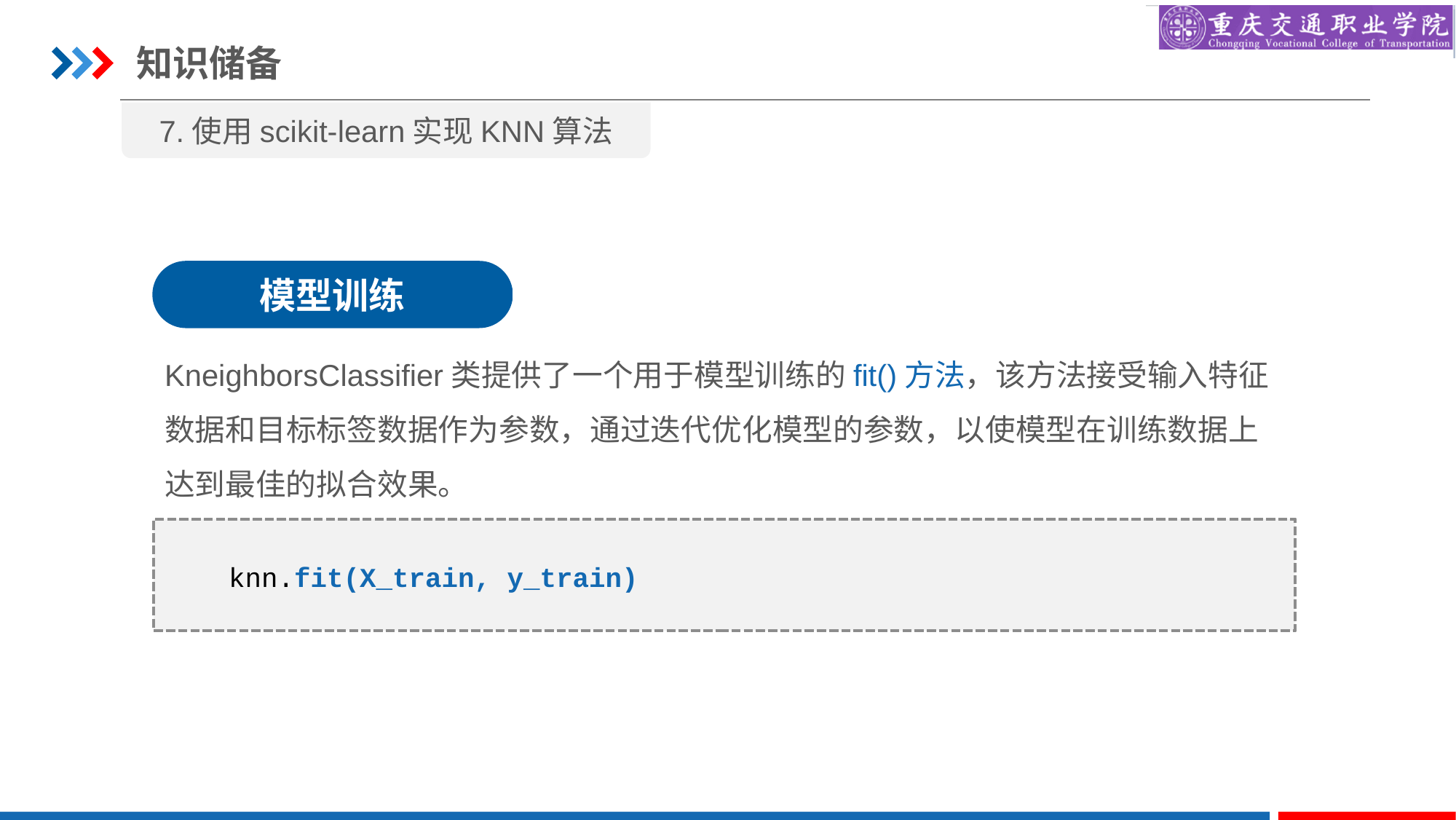

知识储备

7.使用scikit-learn实现KNN算法
模型训练
KneighborsClassifier类提供了一个用于模型训练的fit()方法，该方法接受输入特征数据和目标标签数据作为参数，通过迭代优化模型的参数，以使模型在训练数据上达到最佳的拟合效果。

knn.fit(X_train, y_train)